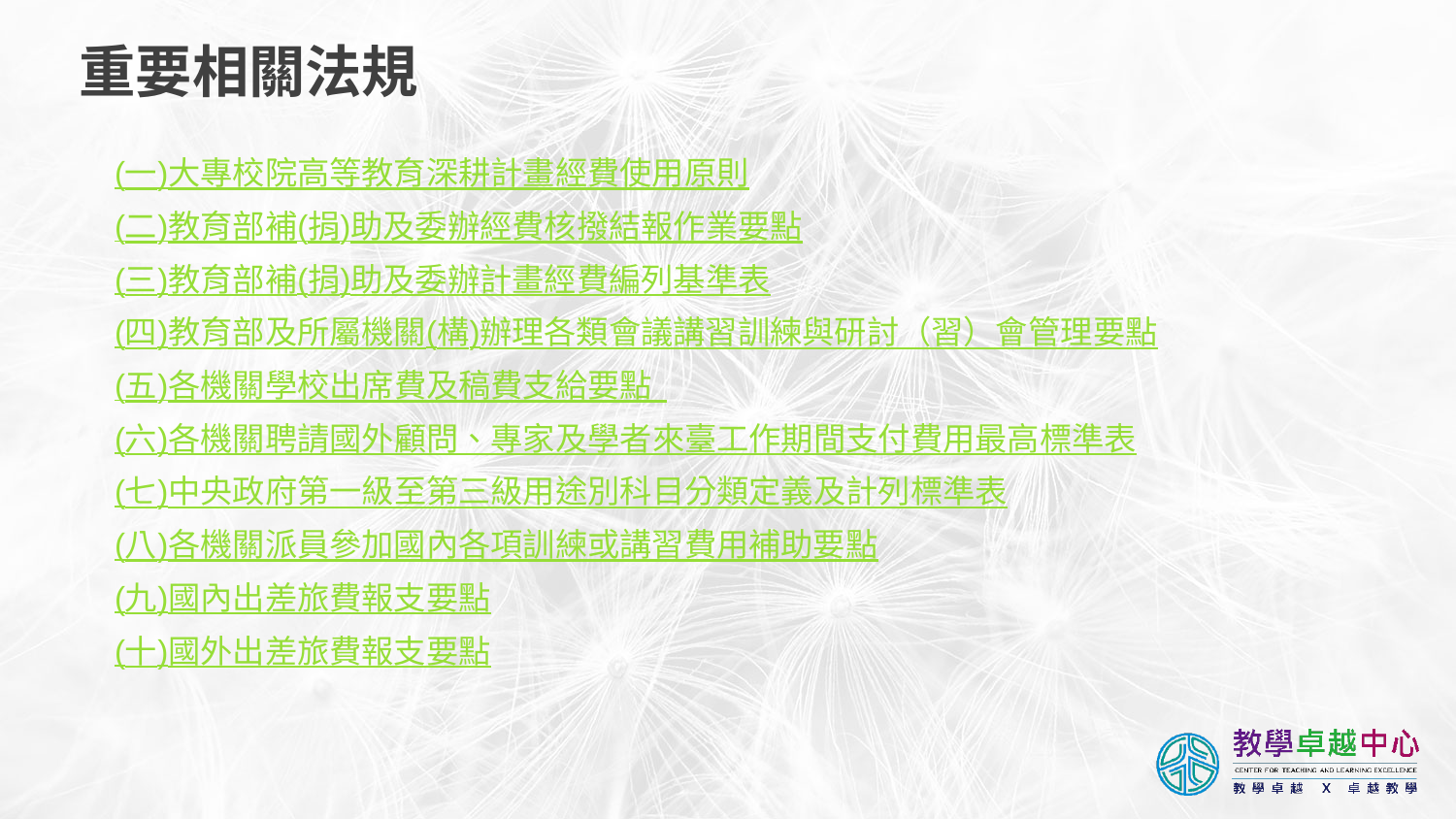

# 重要相關法規
(一)大專校院高等教育深耕計畫經費使用原則
(二)教育部補(捐)助及委辦經費核撥結報作業要點
(三)教育部補(捐)助及委辦計畫經費編列基準表
(四)教育部及所屬機關(構)辦理各類會議講習訓練與研討（習）會管理要點
(五)各機關學校出席費及稿費支給要點
(六)各機關聘請國外顧問、專家及學者來臺工作期間支付費用最高標準表
(七)中央政府第一級至第三級用途別科目分類定義及計列標準表
(八)各機關派員參加國內各項訓練或講習費用補助要點
(九)國內出差旅費報支要點
(十)國外出差旅費報支要點